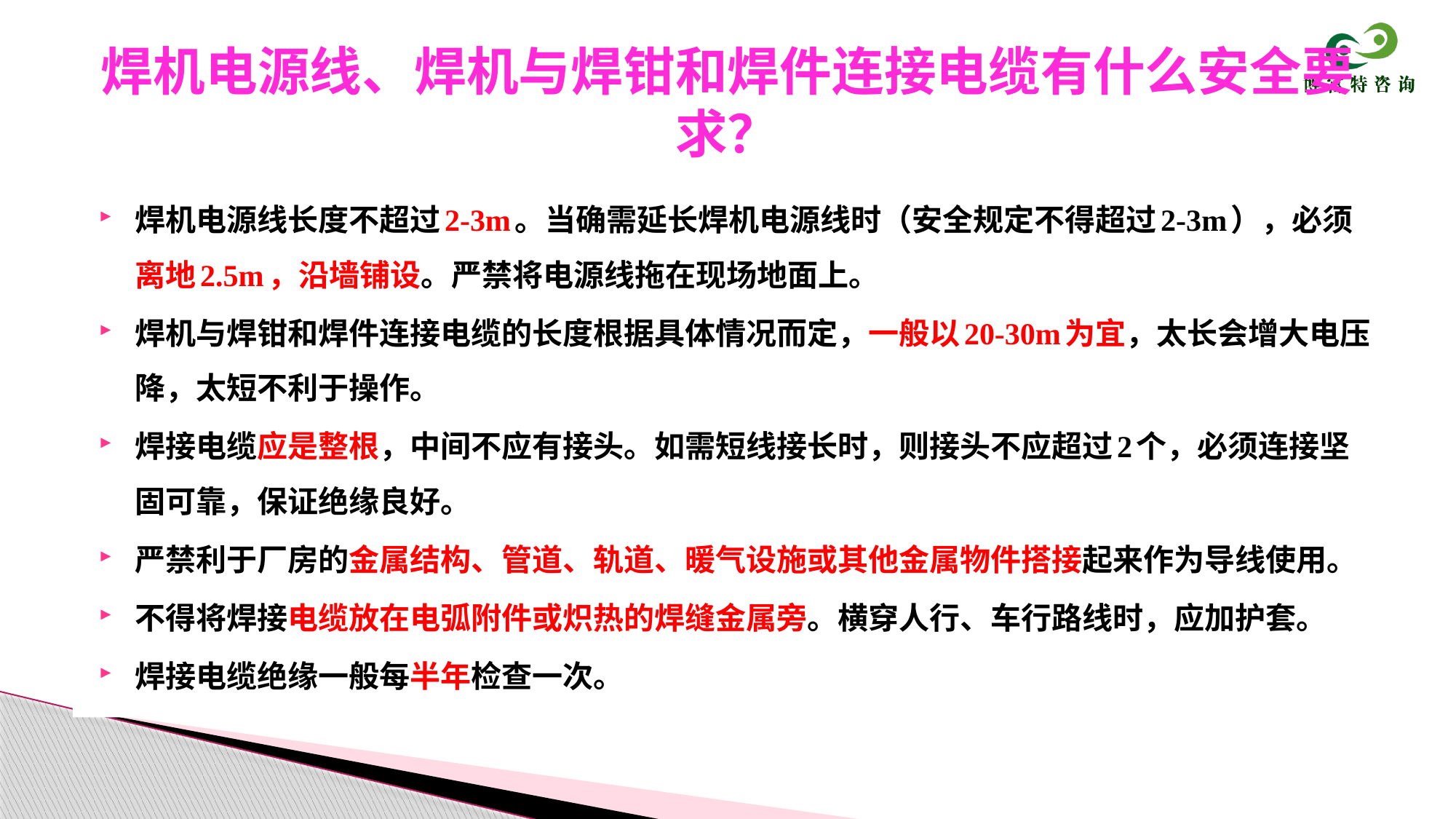

# 焊机电源线、焊机与焊钳和焊件连接电缆有什么安全要求？
焊机电源线长度不超过2-3m。当确需延长焊机电源线时（安全规定不得超过2-3m），必须离地2.5m，沿墙铺设。严禁将电源线拖在现场地面上。
焊机与焊钳和焊件连接电缆的长度根据具体情况而定，一般以20-30m为宜，太长会增大电压降，太短不利于操作。
焊接电缆应是整根，中间不应有接头。如需短线接长时，则接头不应超过2个，必须连接坚固可靠，保证绝缘良好。
严禁利于厂房的金属结构、管道、轨道、暖气设施或其他金属物件搭接起来作为导线使用。
不得将焊接电缆放在电弧附件或炽热的焊缝金属旁。横穿人行、车行路线时，应加护套。
焊接电缆绝缘一般每半年检查一次。